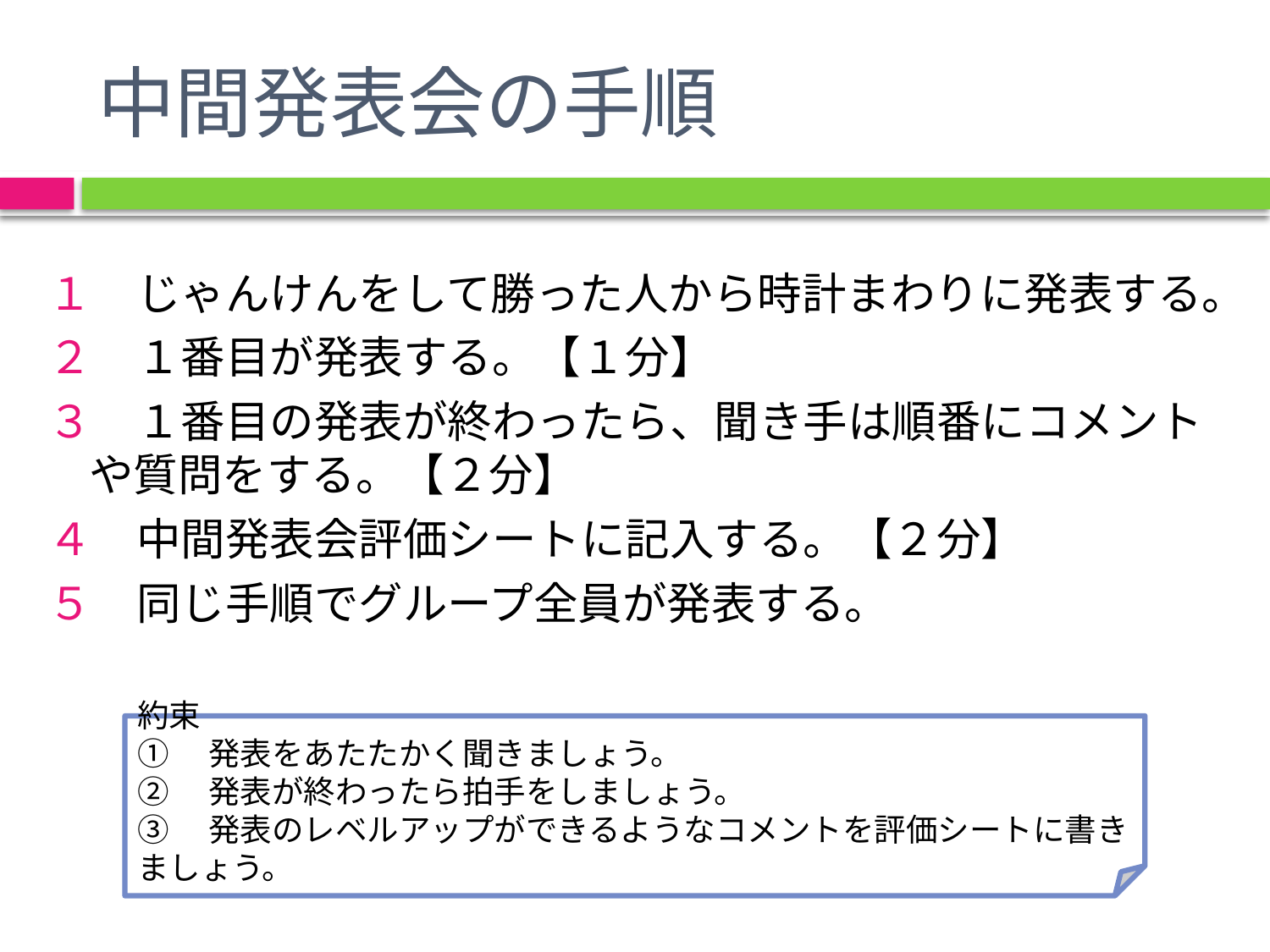

# 中間発表会の手順
１　じゃんけんをして勝った人から時計まわりに発表する。
２　１番目が発表する。【１分】
３　１番目の発表が終わったら、聞き手は順番にコメントや質問をする。【２分】
４　中間発表会評価シートに記入する。【２分】
５　同じ手順でグループ全員が発表する。
約束
①　発表をあたたかく聞きましょう。
②　発表が終わったら拍手をしましょう。
③　発表のレベルアップができるようなコメントを評価シートに書きましょう。